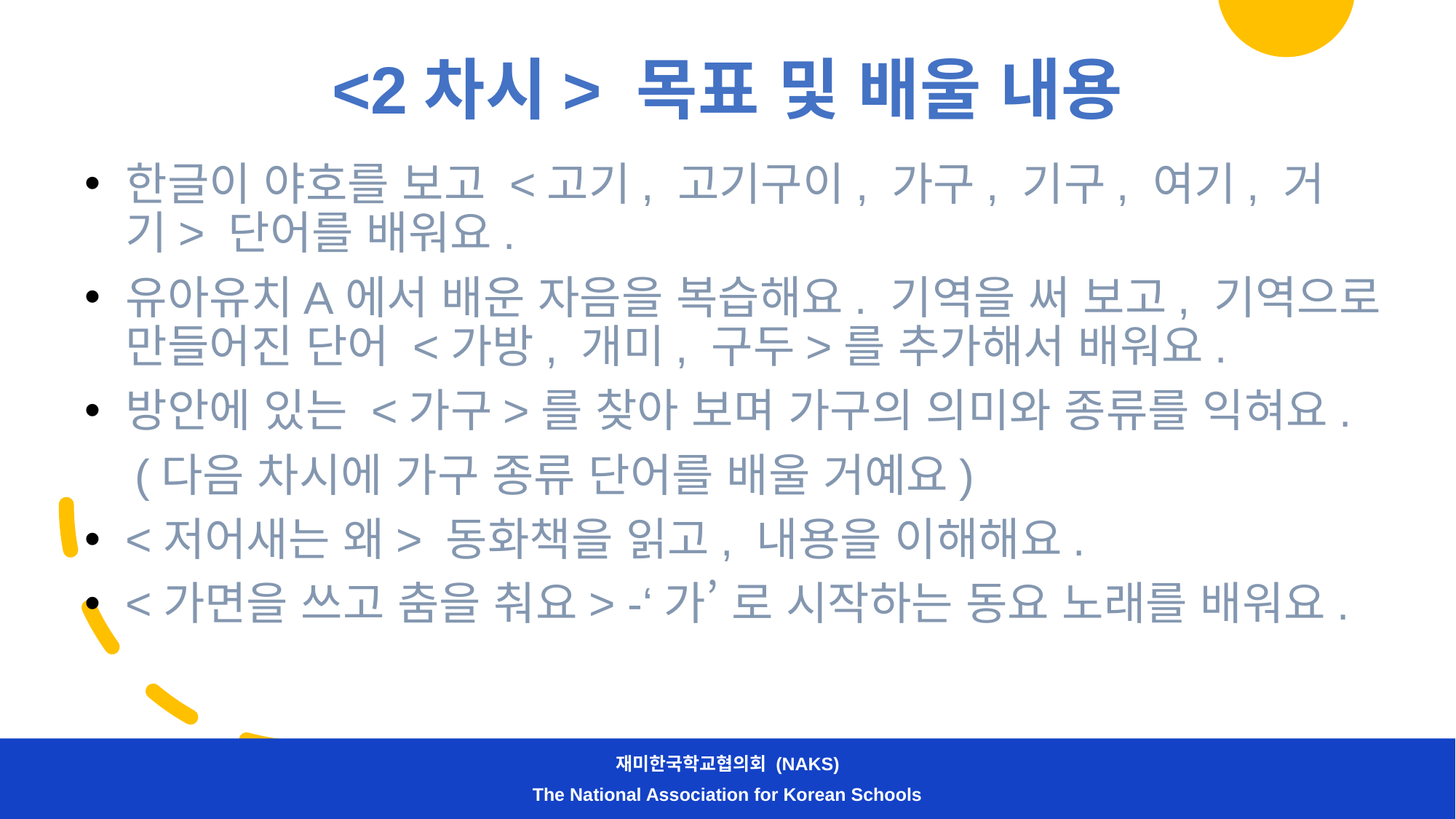

# <2차시> 목표 및 배울 내용
한글이 야호를 보고 <고기, 고기구이, 가구, 기구, 여기, 거기> 단어를 배워요.
유아유치A에서 배운 자음을 복습해요. 기역을 써 보고, 기역으로 만들어진 단어 <가방, 개미, 구두>를 추가해서 배워요.
방안에 있는 <가구>를 찾아 보며 가구의 의미와 종류를 익혀요.
    (다음 차시에 가구 종류 단어를 배울 거예요)
<저어새는 왜> 동화책을 읽고, 내용을 이해해요.
<가면을 쓰고 춤을 춰요> -‘가’ 로 시작하는 동요 노래를 배워요.

재미한국학교협의회 (NAKS)
The National Association for Korean Schools